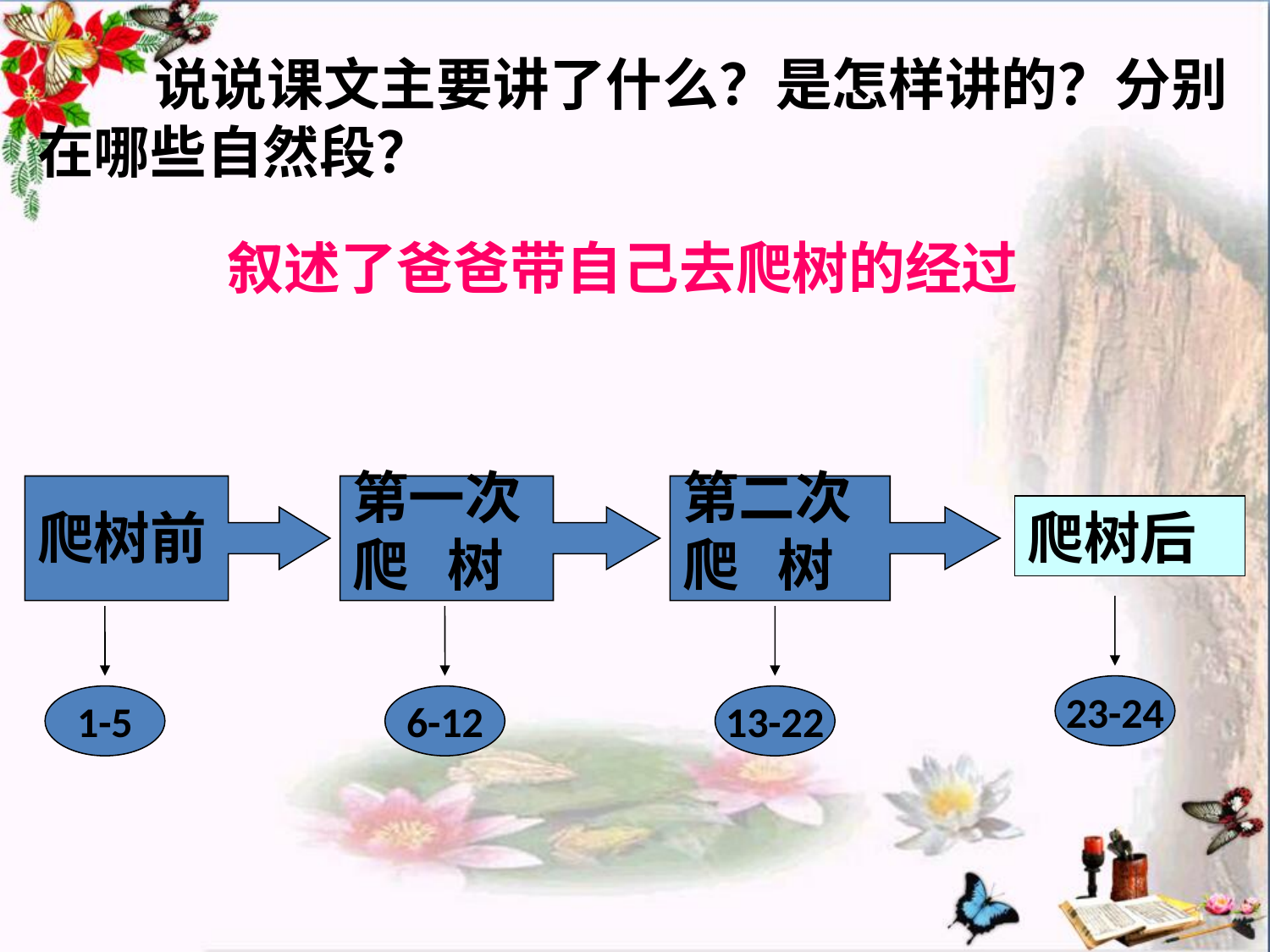

说说课文主要讲了什么？是怎样讲的？分别在哪些自然段？
叙述了爸爸带自己去爬树的经过
第一次爬   树
第二次爬   树

爬树前
爬树后

23-24
1-5
6-12
13-22